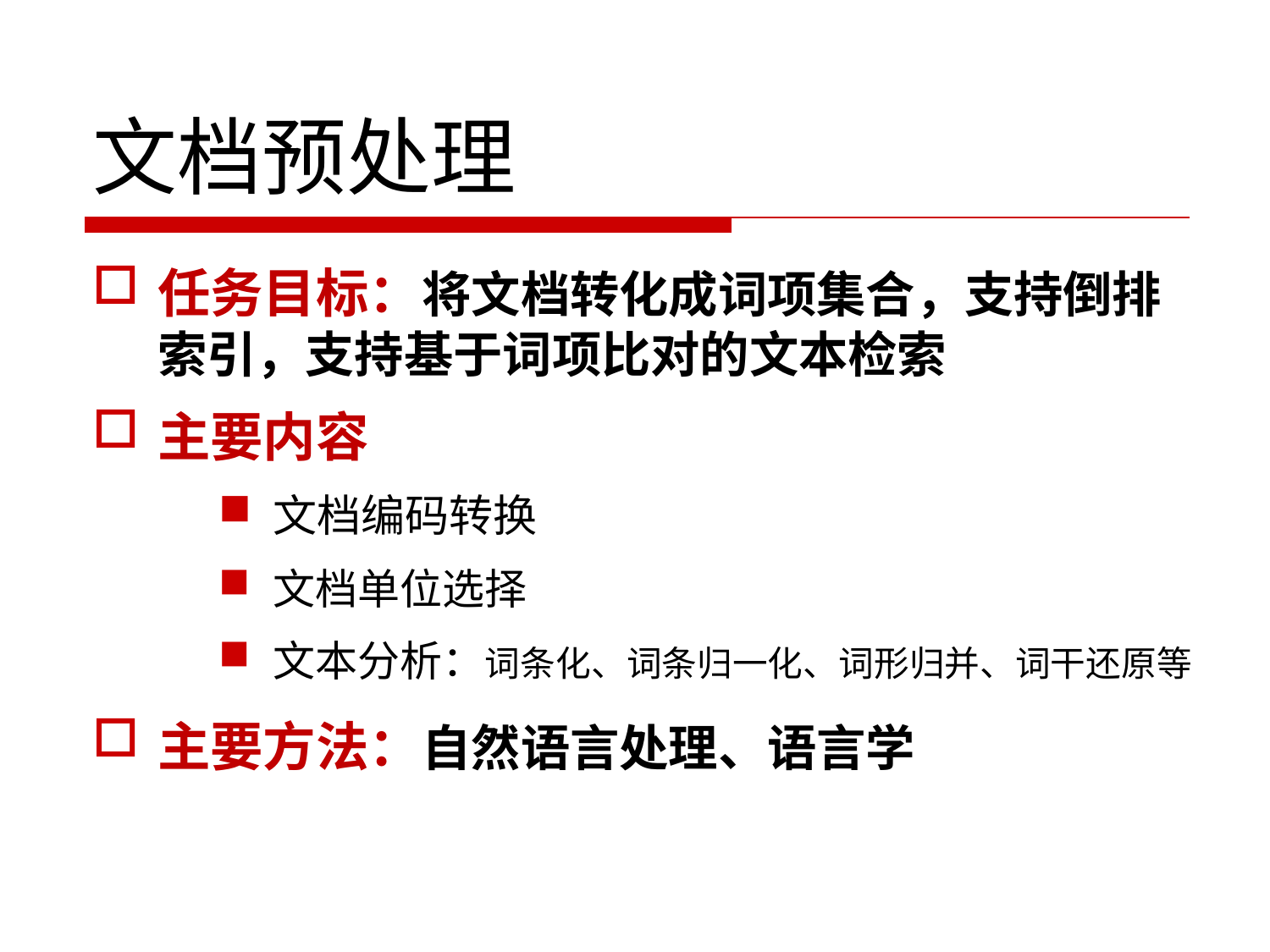

# 文档预处理
任务目标：将文档转化成词项集合，支持倒排索引，支持基于词项比对的文本检索
主要内容
文档编码转换
文档单位选择
文本分析：词条化、词条归一化、词形归并、词干还原等
主要方法：自然语言处理、语言学